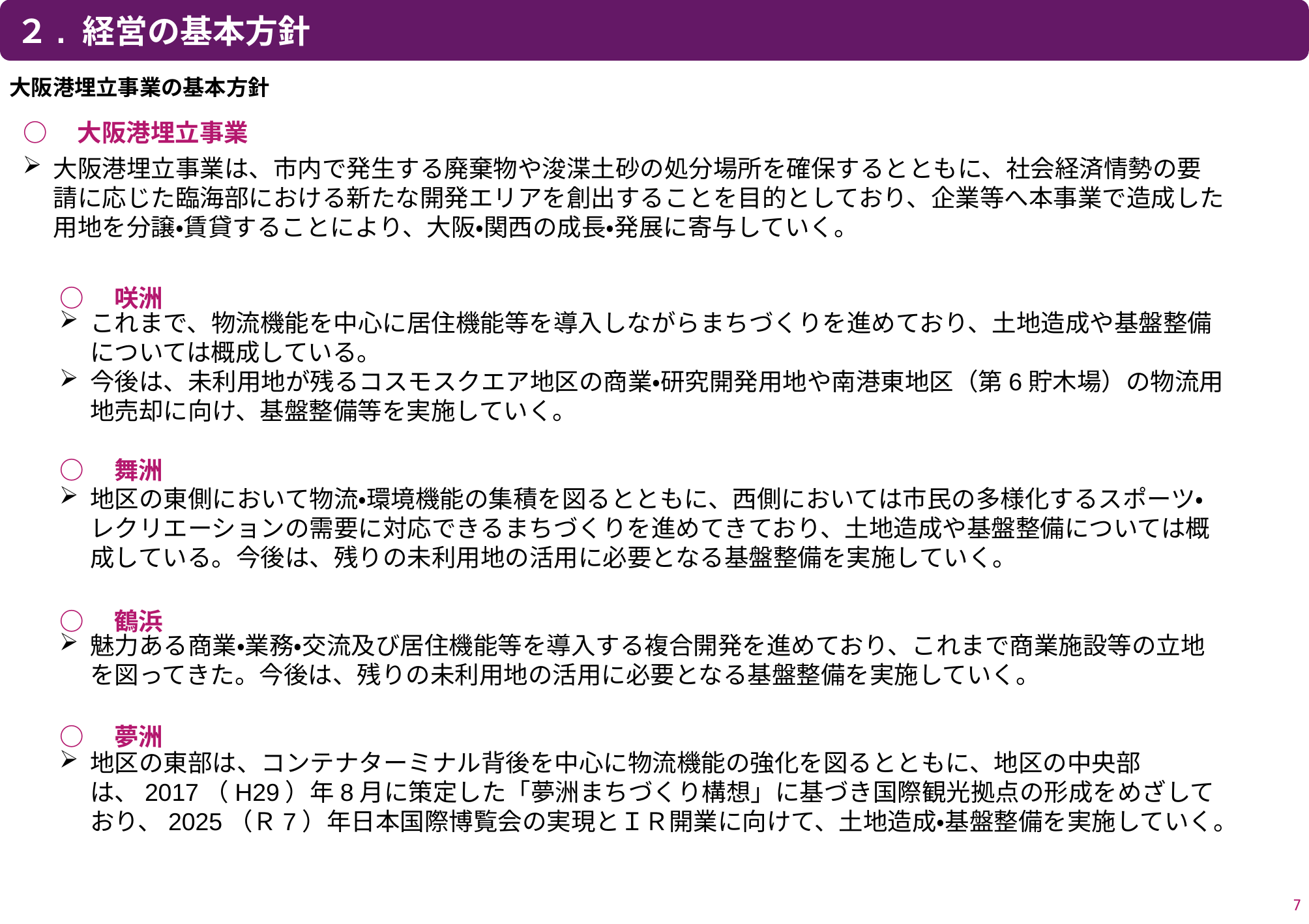

２. 経営の基本方針
大阪港埋立事業の基本方針
○　大阪港埋立事業
大阪港埋立事業は、市内で発生する廃棄物や浚渫土砂の処分場所を確保するとともに、社会経済情勢の要請に応じた臨海部における新たな開発エリアを創出することを目的としており、企業等へ本事業で造成した用地を分譲・賃貸することにより、大阪・関西の成長・発展に寄与していく。

これまで、物流機能を中心に居住機能等を導入しながらまちづくりを進めており、土地造成や基盤整備については概成している。
今後は、未利用地が残るコスモスクエア地区の商業・研究開発用地や南港東地区（第6貯木場）の物流用地売却に向け、基盤整備等を実施していく。

地区の東側において物流・環境機能の集積を図るとともに、西側においては市民の多様化するスポーツ・レクリエーションの需要に対応できるまちづくりを進めてきており、土地造成や基盤整備については概成している。今後は、残りの未利用地の活用に必要となる基盤整備を実施していく。

魅力ある商業・業務・交流及び居住機能等を導入する複合開発を進めており、これまで商業施設等の立地を図ってきた。今後は、残りの未利用地の活用に必要となる基盤整備を実施していく。

地区の東部は、コンテナターミナル背後を中心に物流機能の強化を図るとともに、地区の中央部は、2017（H29）年8月に策定した「夢洲まちづくり構想」に基づき国際観光拠点の形成をめざしており、2025（Ｒ7）年日本国際博覧会の実現とＩＲ開業に向けて、土地造成・基盤整備を実施していく。

○　咲洲
○　舞洲
○　鶴浜
○　夢洲
7